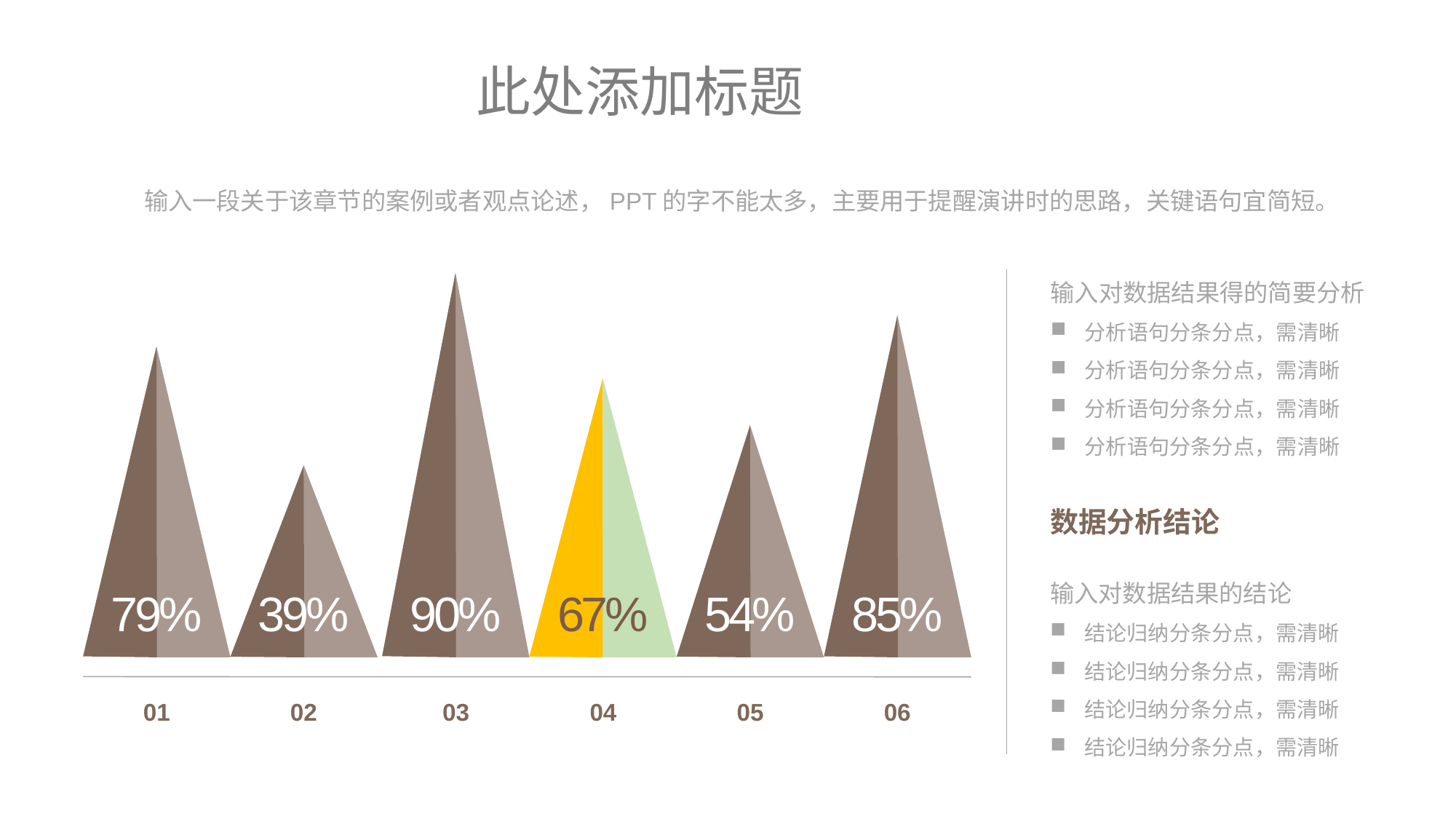

此处添加标题
输入一段关于该章节的案例或者观点论述，PPT的字不能太多，主要用于提醒演讲时的思路，关键语句宜简短。
输入对数据结果得的简要分析
分析语句分条分点，需清晰
分析语句分条分点，需清晰
分析语句分条分点，需清晰
分析语句分条分点，需清晰

数据分析结论

输入对数据结果的结论
结论归纳分条分点，需清晰
结论归纳分条分点，需清晰
结论归纳分条分点，需清晰
结论归纳分条分点，需清晰
79%
39%
90%
67%
54%
85%
01
02
03
05
04
06